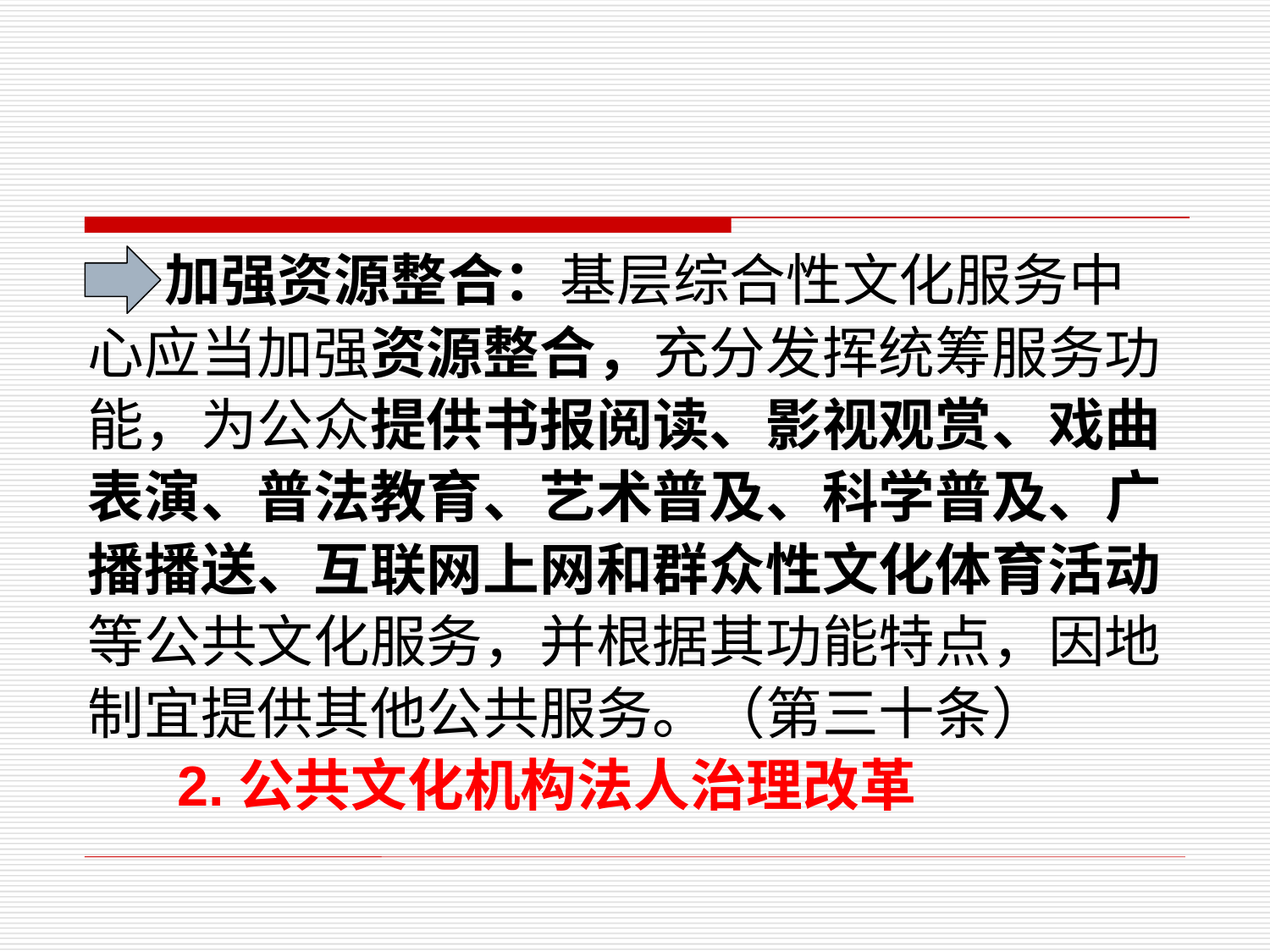

加强资源整合：基层综合性文化服务中
心应当加强资源整合，充分发挥统筹服务功
能，为公众提供书报阅读、影视观赏、戏曲
表演、普法教育、艺术普及、科学普及、广
播播送、互联网上网和群众性文化体育活动
等公共文化服务，并根据其功能特点，因地
制宜提供其他公共服务。（第三十条）
     2.公共文化机构法人治理改革